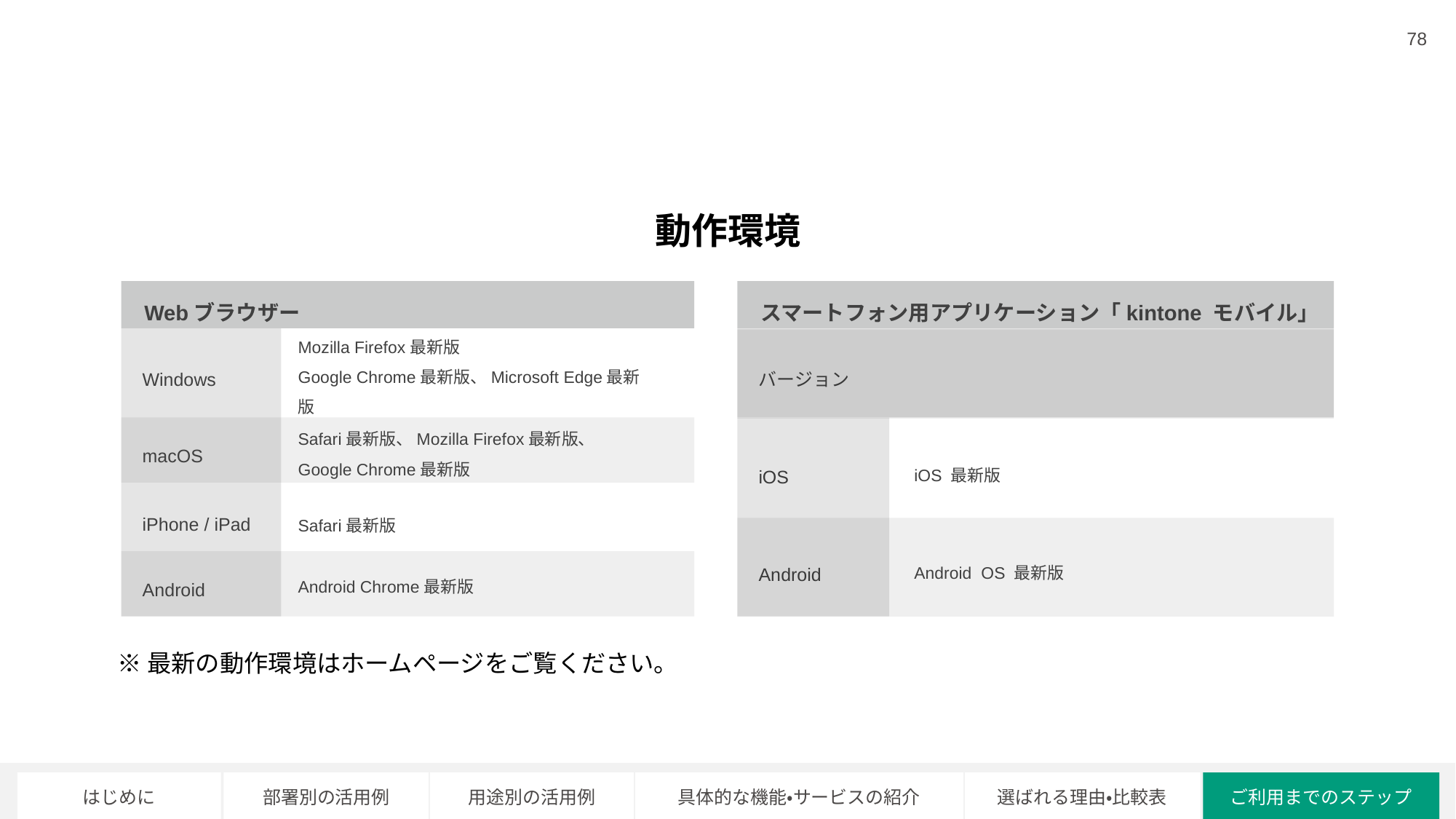

動作環境

Webブラウザー
スマートフォン用アプリケーション「kintone モバイル」

Mozilla Firefox最新版
Google Chrome最新版、Microsoft Edge最新版
Windows
バージョン
Safari最新版、Mozilla Firefox最新版、
Google Chrome最新版

macOS
iOS
iOS 最新版

iPhone / iPad
Safari最新版

Android
Android  OS 最新版

Android Chrome最新版
Android

※最新の動作環境はホームページをご覧ください。